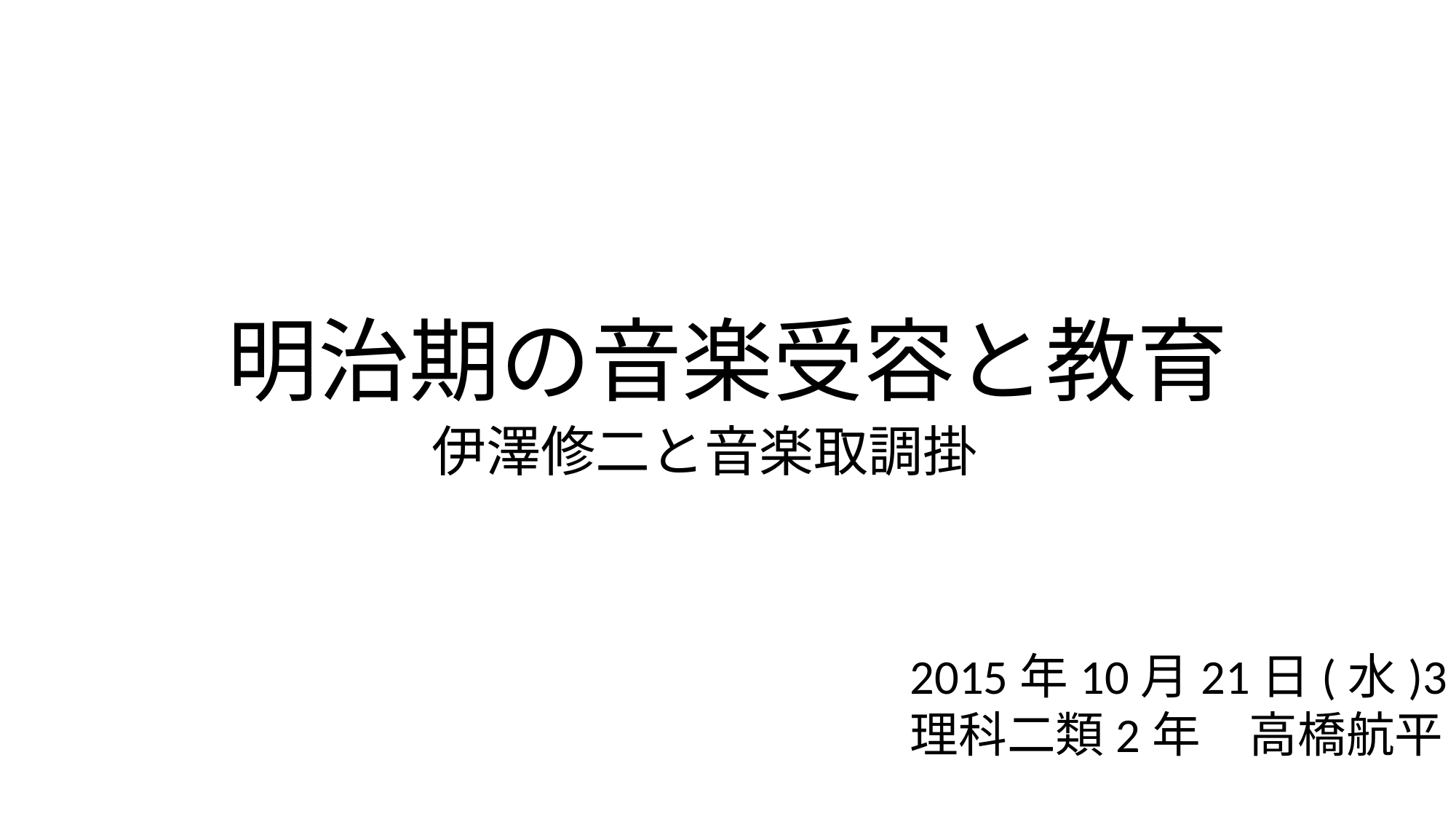

# 明治期の音楽受容と教育
伊澤修二と音楽取調掛
2015年10月21日(水)3限
理科二類2年　高橋航平